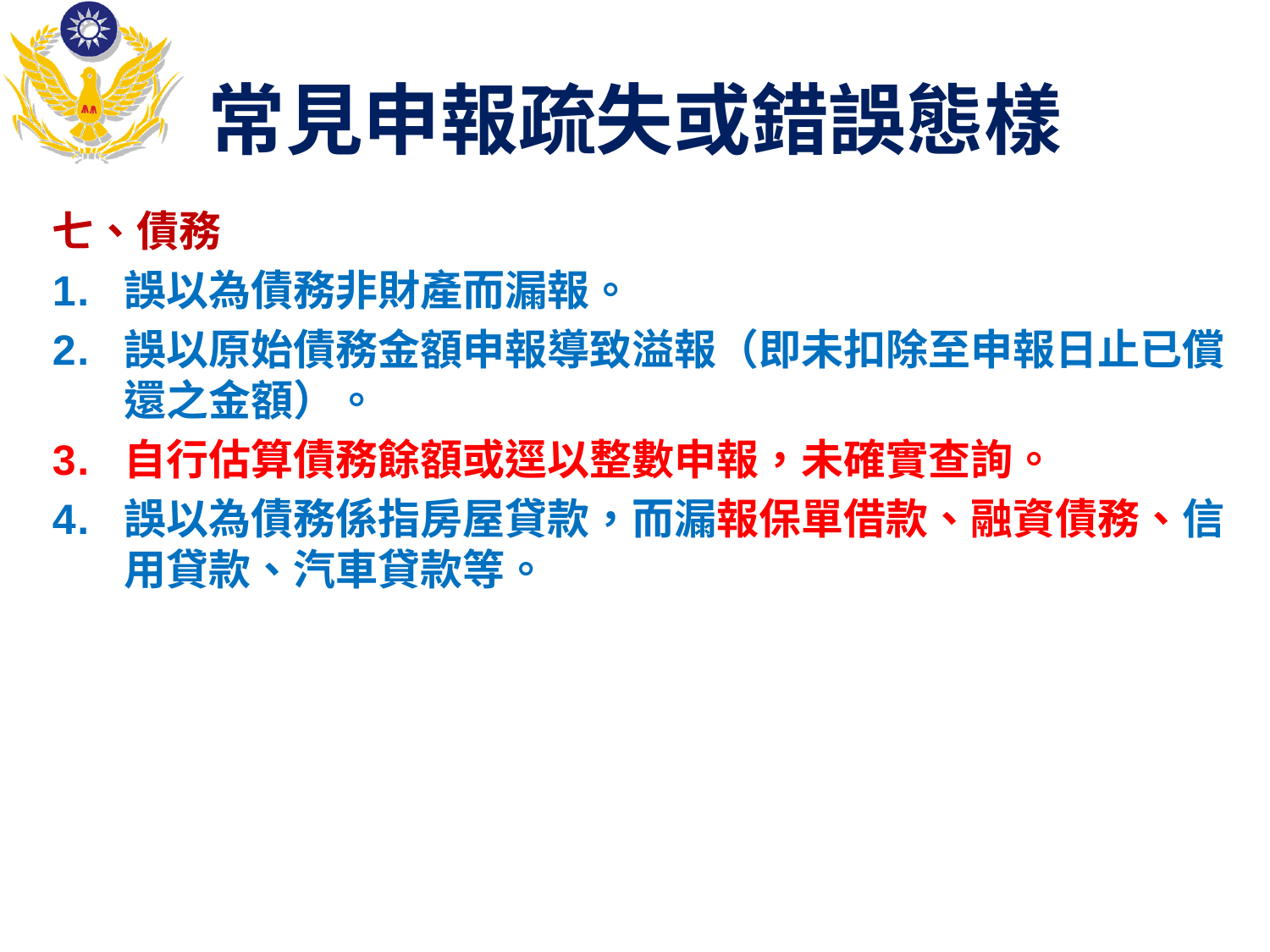

# 常見申報疏失或錯誤態樣
七、債務
誤以為債務非財產而漏報。
誤以原始債務金額申報導致溢報（即未扣除至申報日止已償還之金額）。
自行估算債務餘額或逕以整數申報，未確實查詢。
誤以為債務係指房屋貸款，而漏報保單借款、融資債務、信用貸款、汽車貸款等。